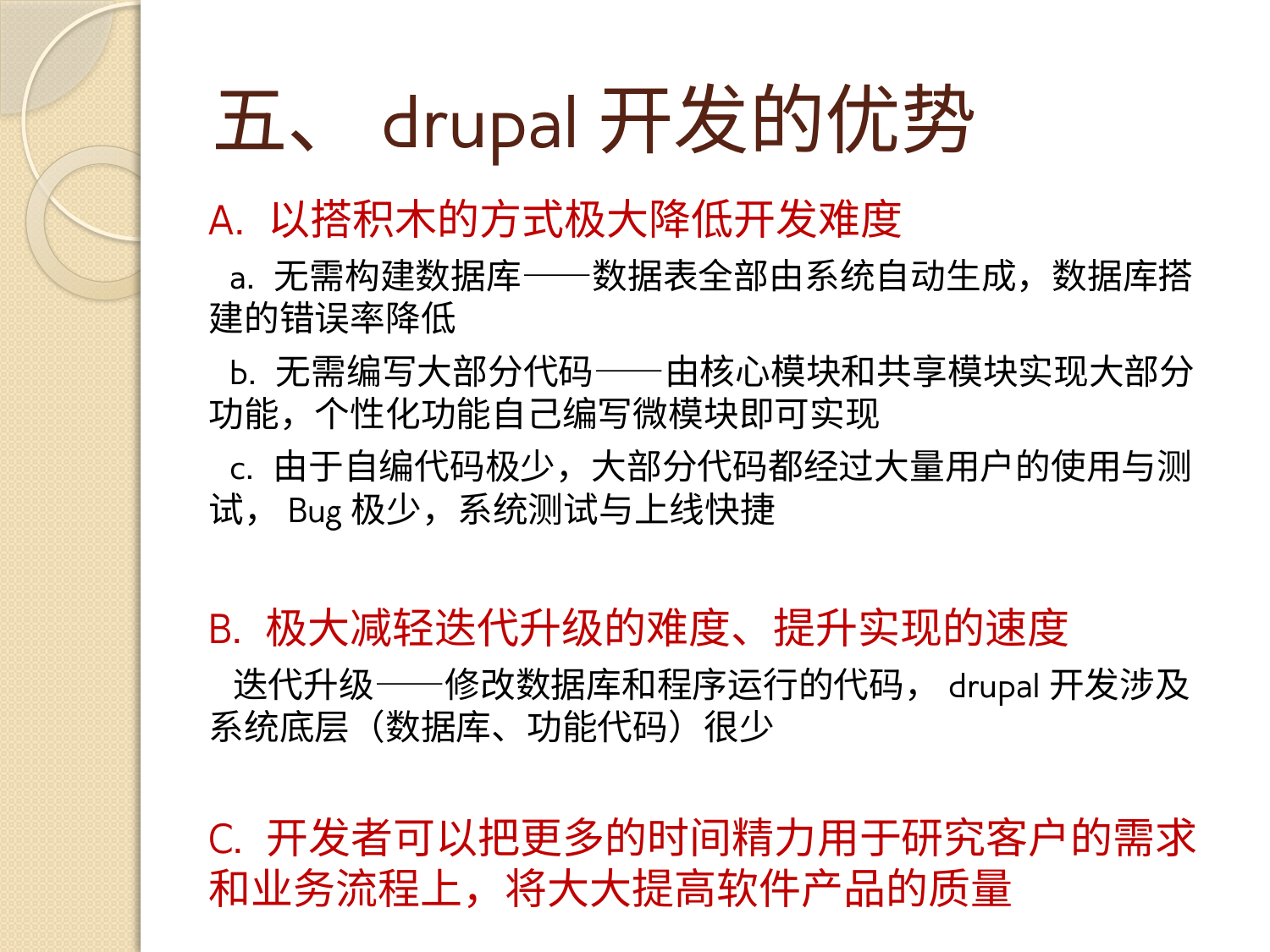

# 五、drupal开发的优势
A. 以搭积木的方式极大降低开发难度
  a. 无需构建数据库——数据表全部由系统自动生成，数据库搭建的错误率降低
  b. 无需编写大部分代码——由核心模块和共享模块实现大部分功能，个性化功能自己编写微模块即可实现
  c. 由于自编代码极少，大部分代码都经过大量用户的使用与测试，Bug极少，系统测试与上线快捷

B. 极大减轻迭代升级的难度、提升实现的速度
  迭代升级——修改数据库和程序运行的代码，drupal开发涉及系统底层（数据库、功能代码）很少

C. 开发者可以把更多的时间精力用于研究客户的需求和业务流程上，将大大提高软件产品的质量